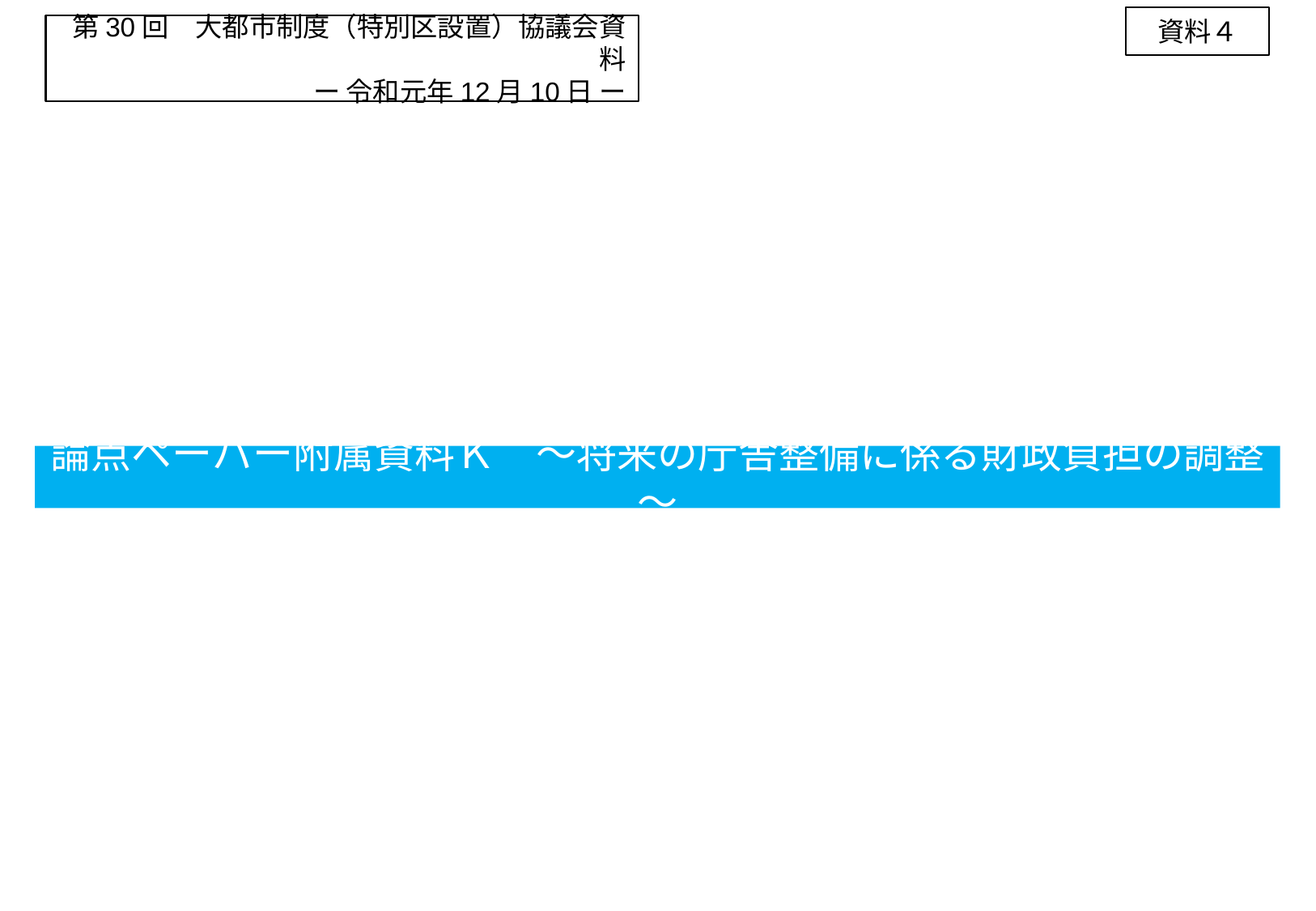

資料４
第30回　大都市制度（特別区設置）協議会資料
ー 令和元年12月10日 ー
論点ペーパー附属資料Ｋ　～将来の庁舎整備に係る財政負担の調整～